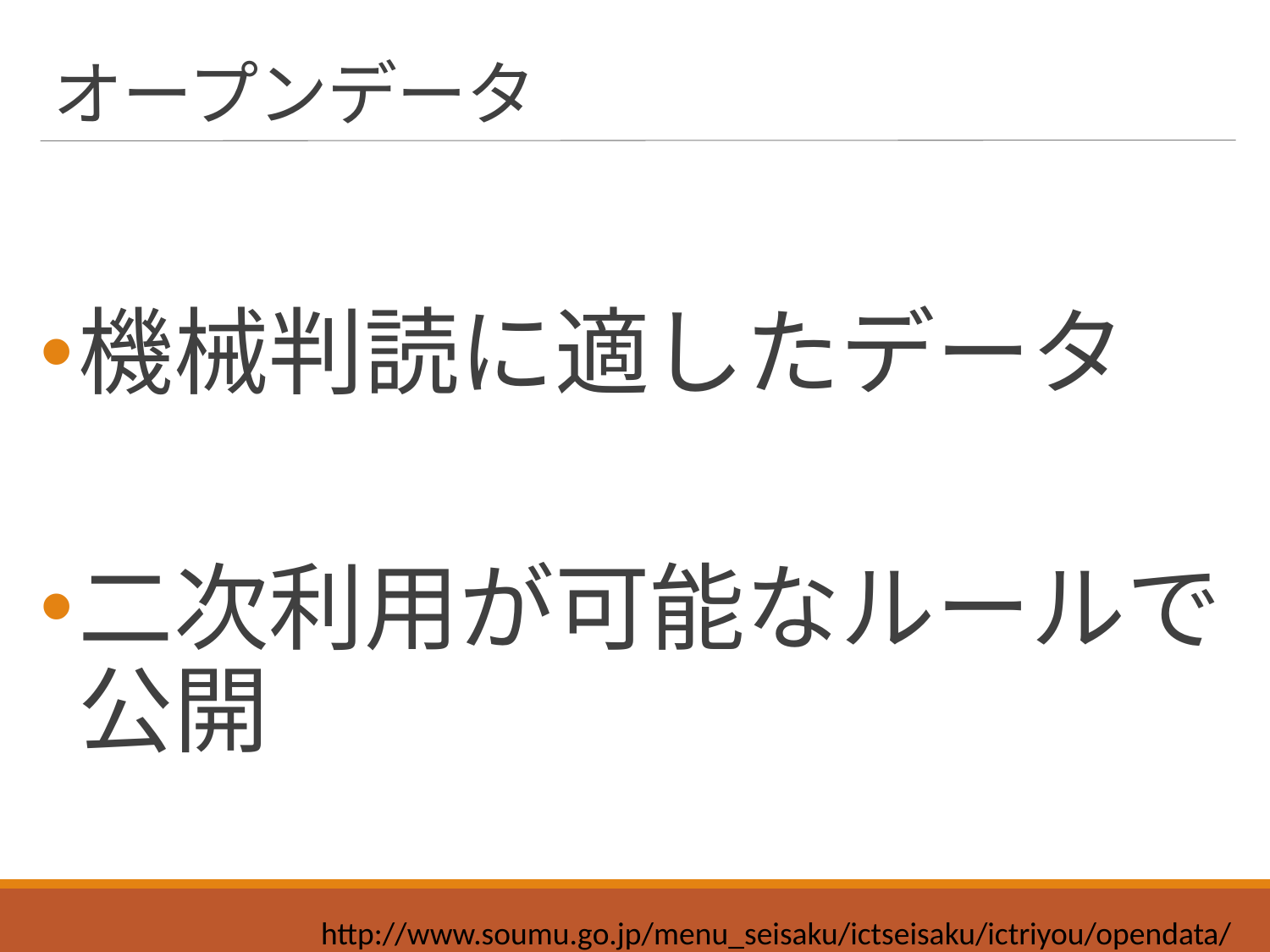

# オープンデータ
機械判読に適したデータ

二次利用が可能なルールで公開
http://www.soumu.go.jp/menu_seisaku/ictseisaku/ictriyou/opendata/